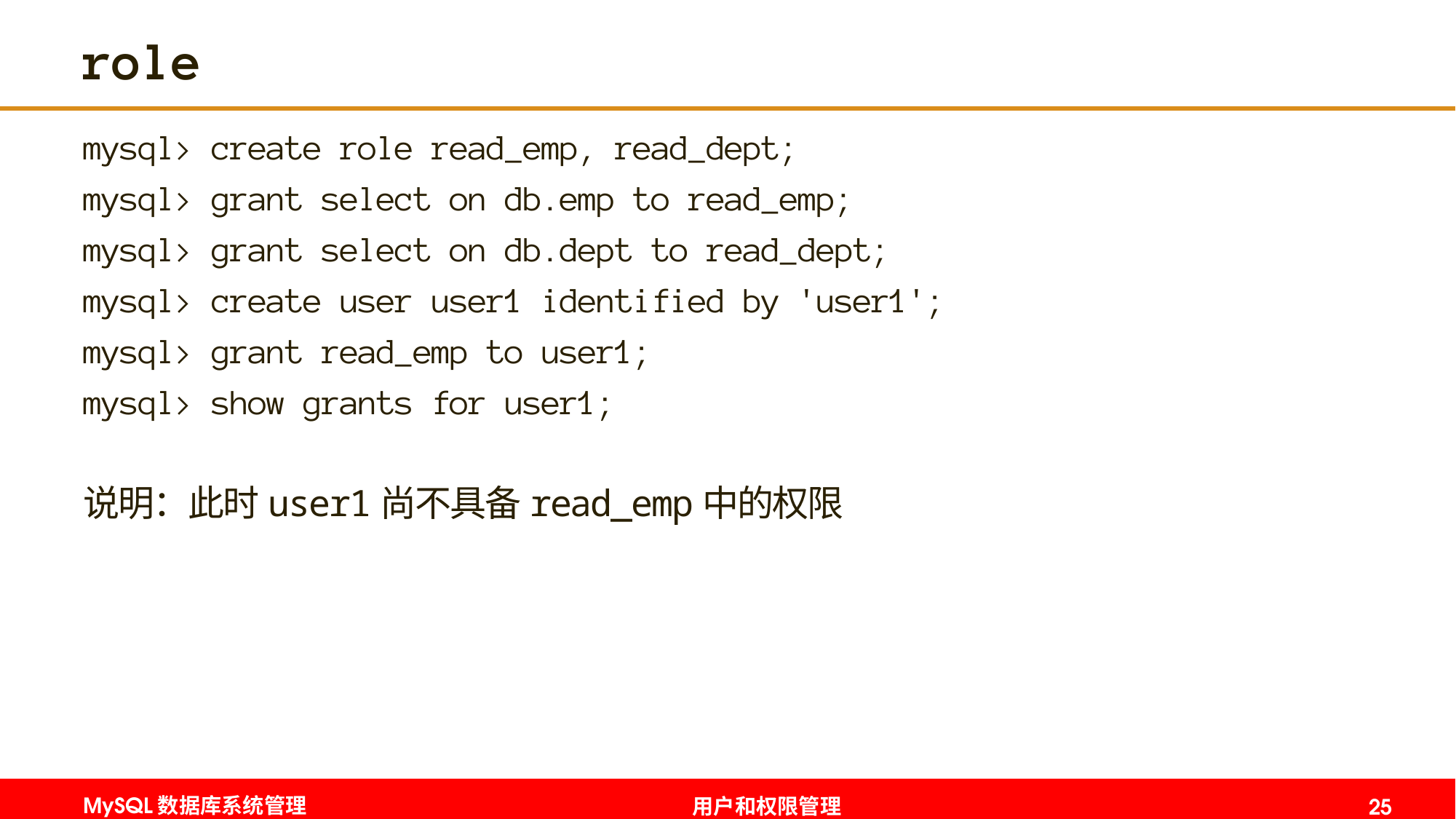

# role
mysql> create role read_emp, read_dept;
mysql> grant select on db.emp to read_emp;
mysql> grant select on db.dept to read_dept;
mysql> create user user1 identified by 'user1';
mysql> grant read_emp to user1;
mysql> show grants for user1;

说明：此时user1尚不具备read_emp中的权限